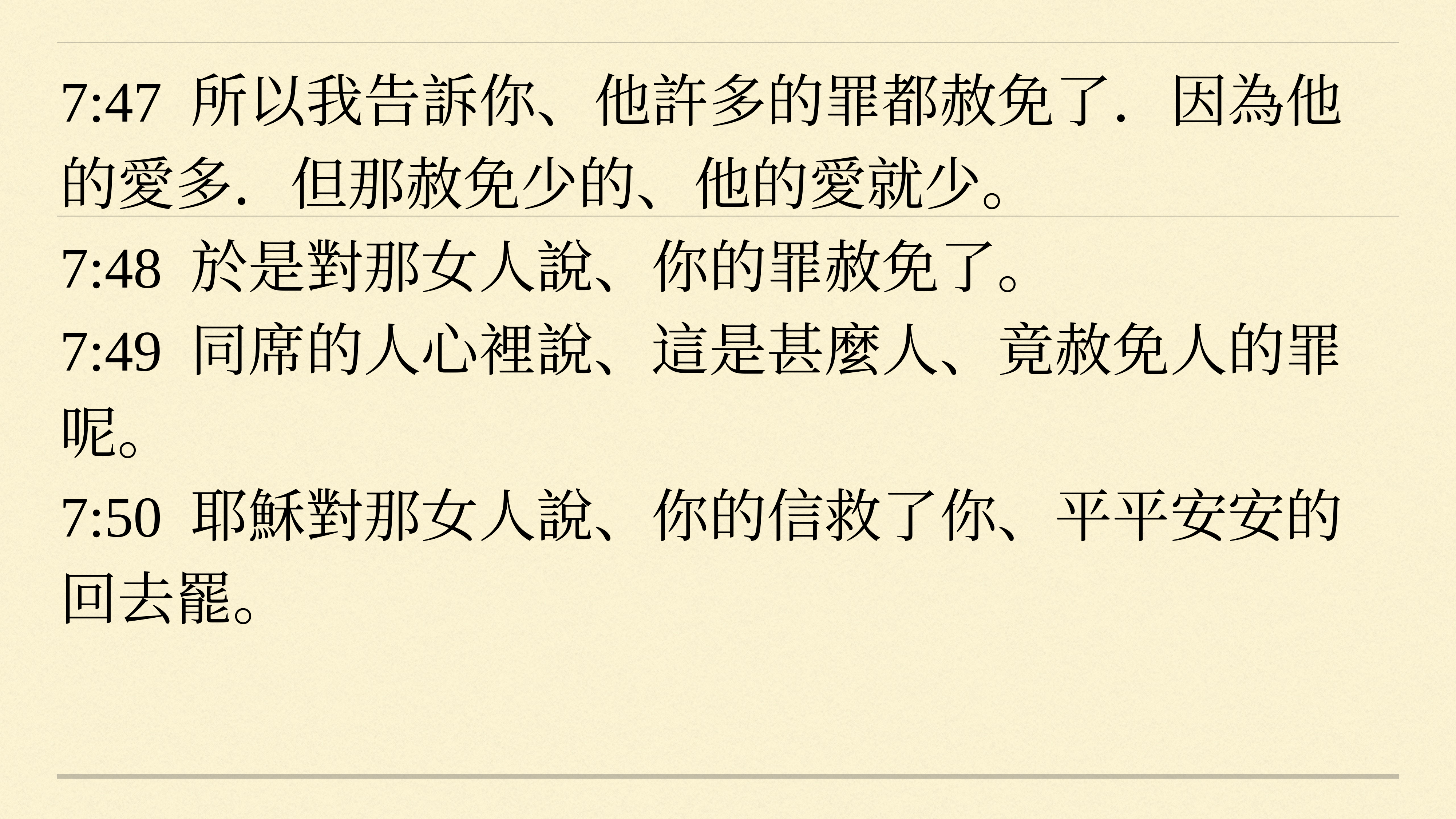

7:47 所以我告訴你、他許多的罪都赦免了．因為他的愛多．但那赦免少的、他的愛就少。
7:48 於是對那女人說、你的罪赦免了。
7:49 同席的人心裡說、這是甚麼人、竟赦免人的罪呢。
7:50 耶穌對那女人說、你的信救了你、平平安安的回去罷。
#